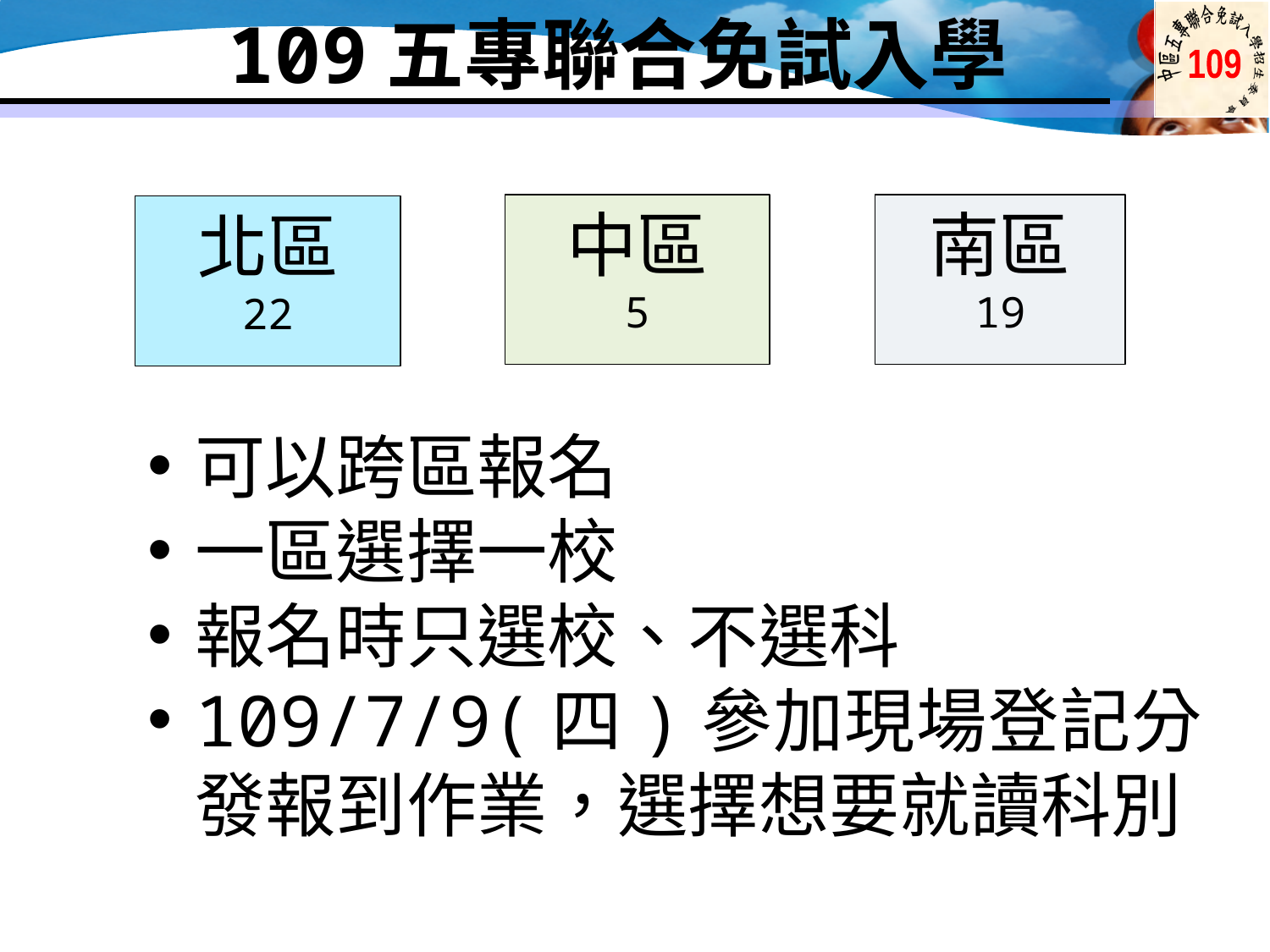

109五專聯合免試入學
中區
5
南區
19
北區
22
可以跨區報名
一區選擇一校
報名時只選校、不選科
109/7/9(四)參加現場登記分發報到作業，選擇想要就讀科別